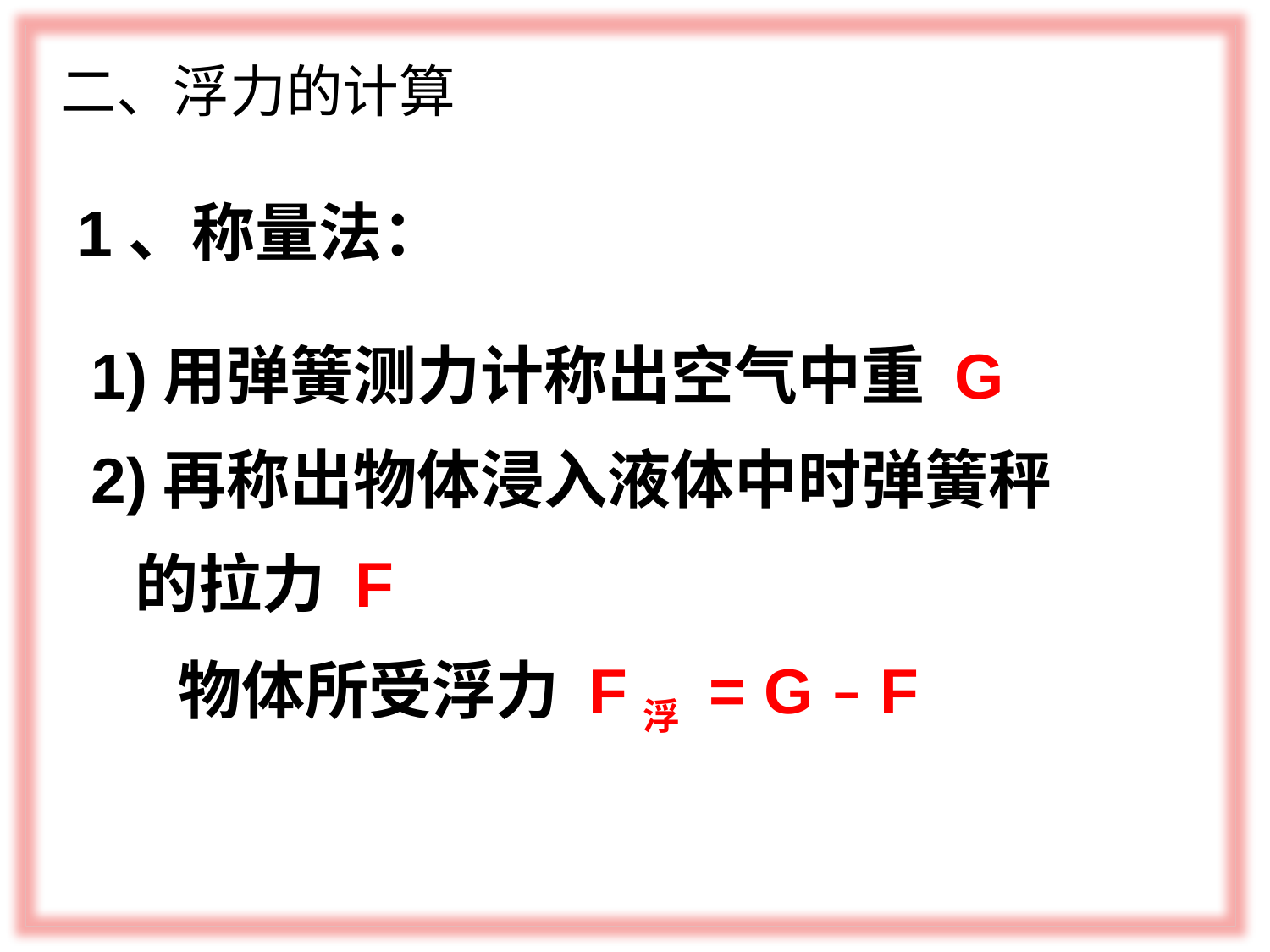

# 二、浮力的计算
1、称量法：
1)用弹簧测力计称出空气中重 G
2)再称出物体浸入液体中时弹簧秤
  的拉力 F
     物体所受浮力 F浮 = G – F